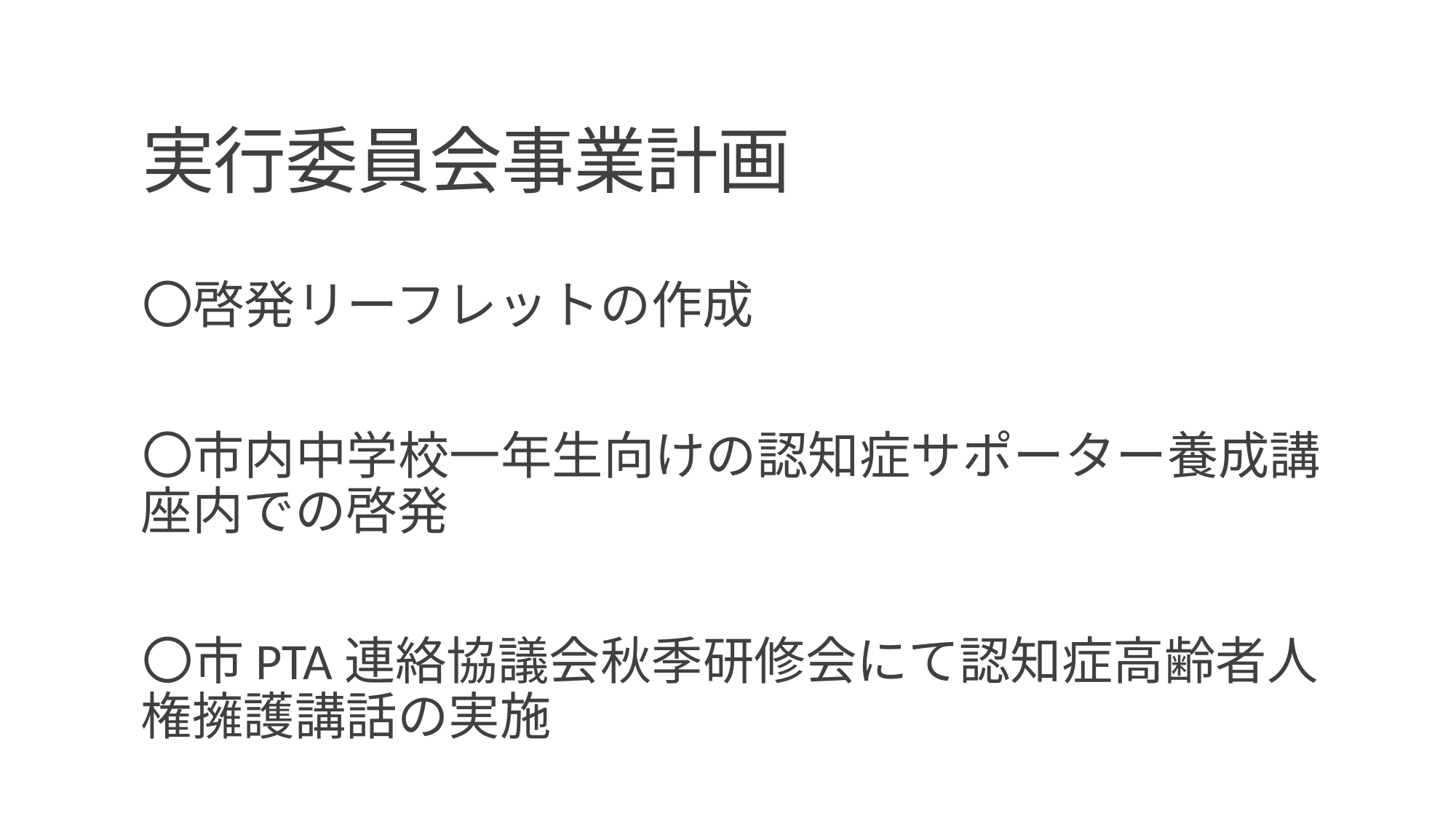

# 実行委員会事業計画
〇啓発リーフレットの作成

〇市内中学校一年生向けの認知症サポーター養成講座内での啓発

〇市PTA連絡協議会秋季研修会にて認知症高齢者人権擁護講話の実施